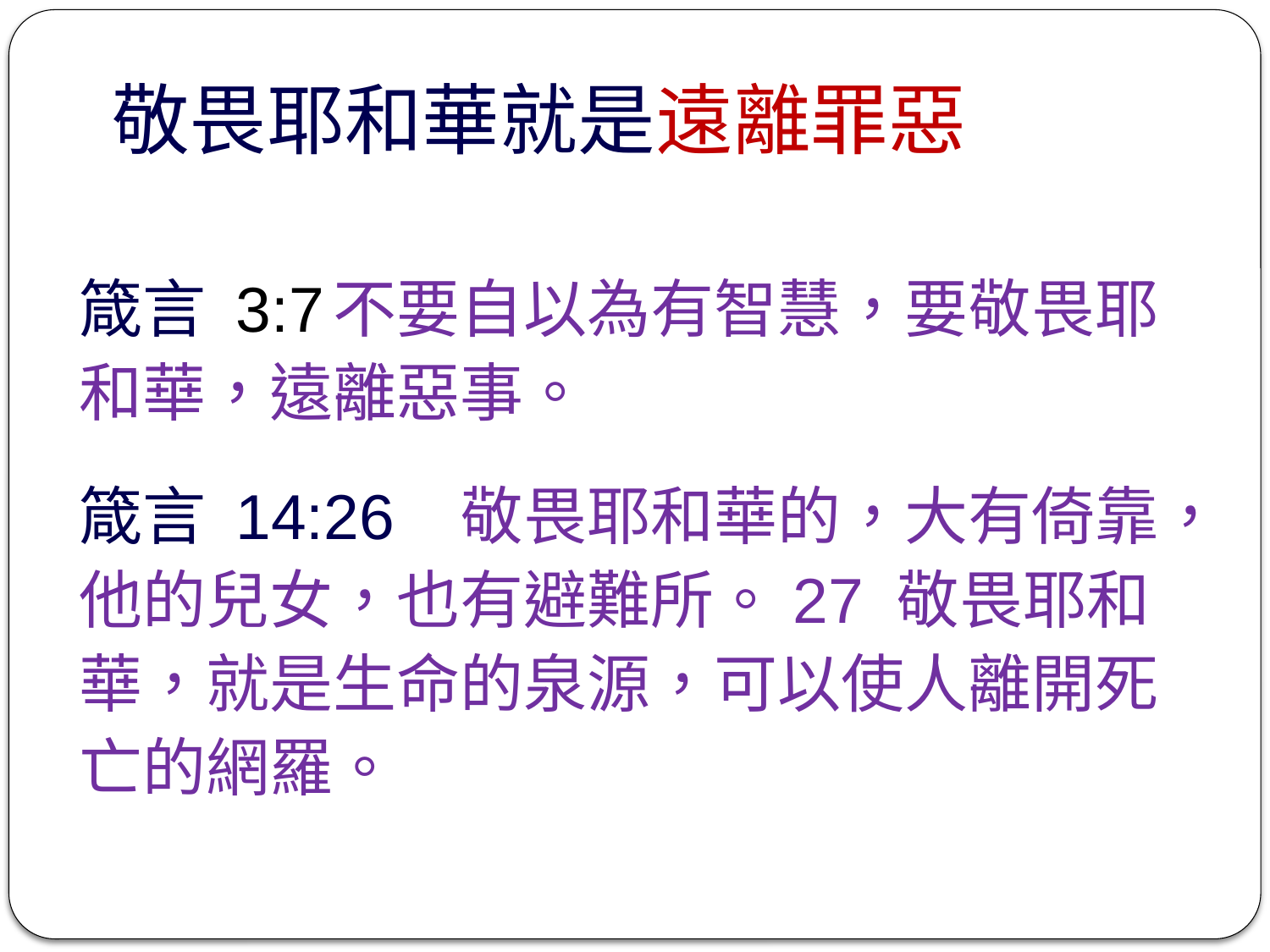

# 敬畏耶和華就是遠離罪惡
箴言 3:7	不要自以為有智慧，要敬畏耶和華，遠離惡事。
箴言 14:26	敬畏耶和華的，大有倚靠，他的兒女，也有避難所。27 敬畏耶和華，就是生命的泉源，可以使人離開死亡的網羅。